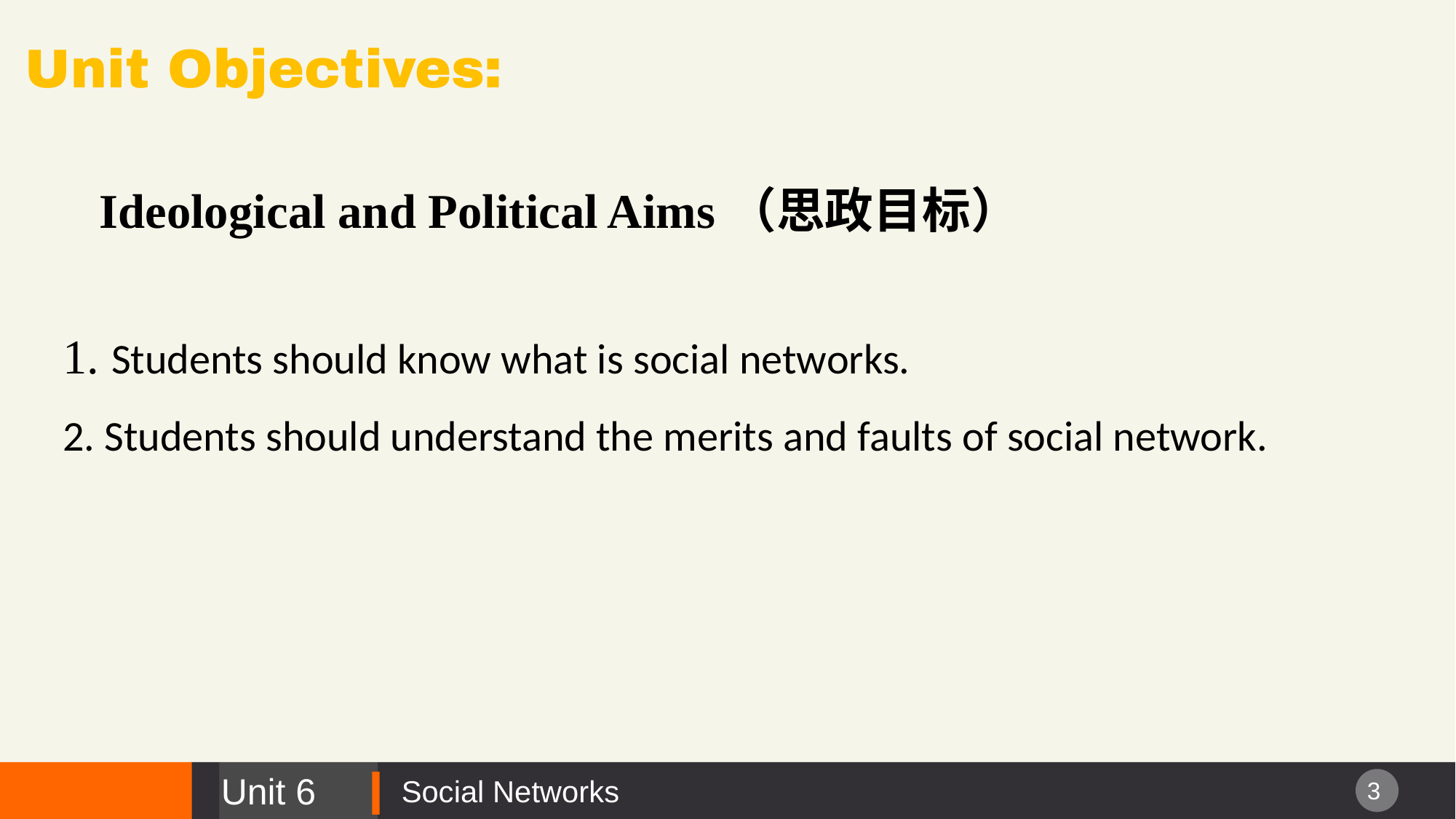

Unit Objectives:
   Ideological and Political Aims（思政目标）

1. Students should know what is social networks.
2. Students should understand the merits and faults of social network.